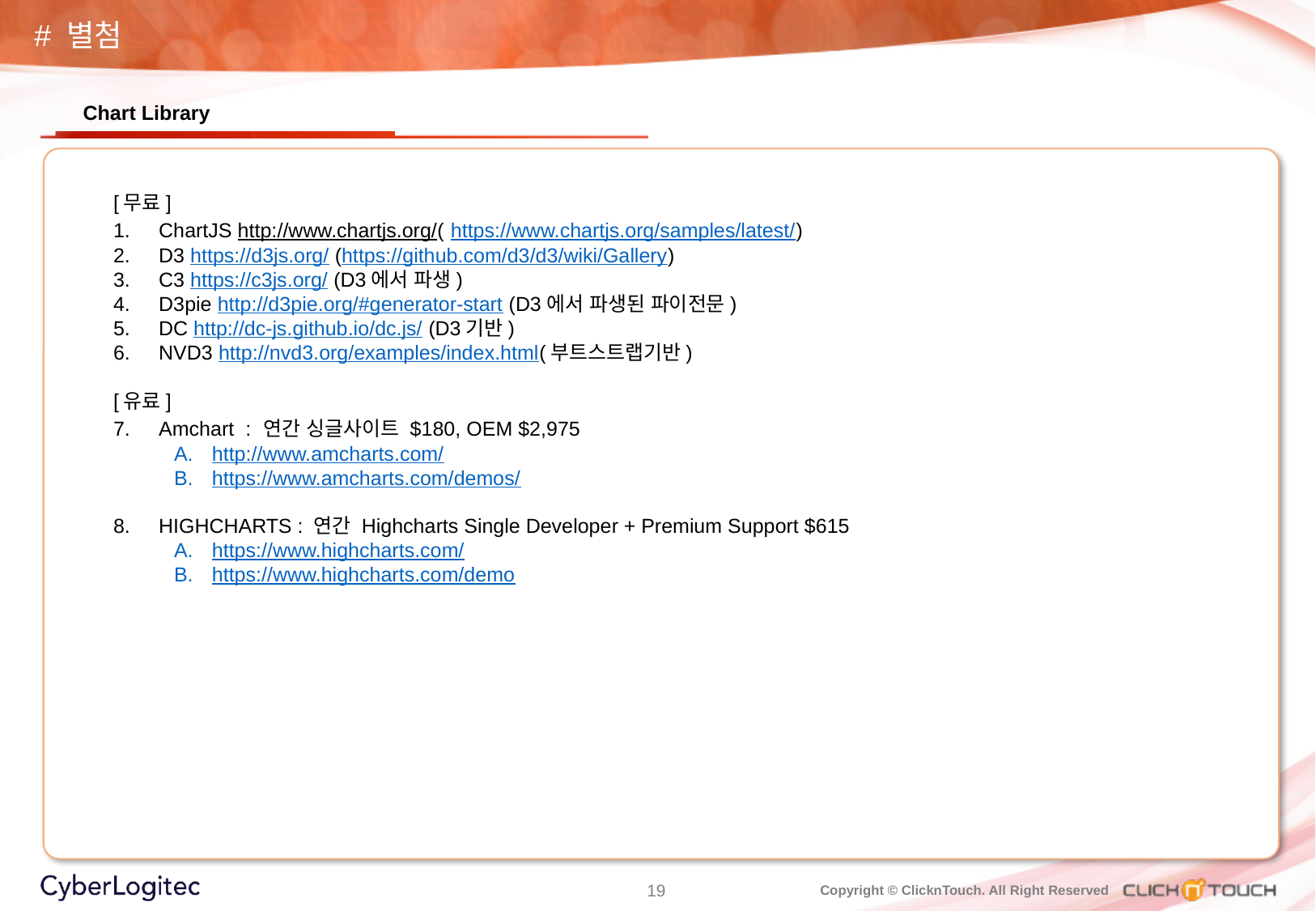

# 별첨
Chart Library
[무료]
ChartJS http://www.chartjs.org/( https://www.chartjs.org/samples/latest/)
D3 https://d3js.org/ (https://github.com/d3/d3/wiki/Gallery)
C3 https://c3js.org/ (D3에서 파생)
D3pie http://d3pie.org/#generator-start (D3에서 파생된 파이전문)
DC http://dc-js.github.io/dc.js/ (D3기반)
NVD3 http://nvd3.org/examples/index.html(부트스트랩기반)

[유료]
Amchart  : 연간 싱글사이트 $180, OEM $2,975
http://www.amcharts.com/
https://www.amcharts.com/demos/

HIGHCHARTS : 연간 Highcharts Single Developer + Premium Support $615
https://www.highcharts.com/
https://www.highcharts.com/demo